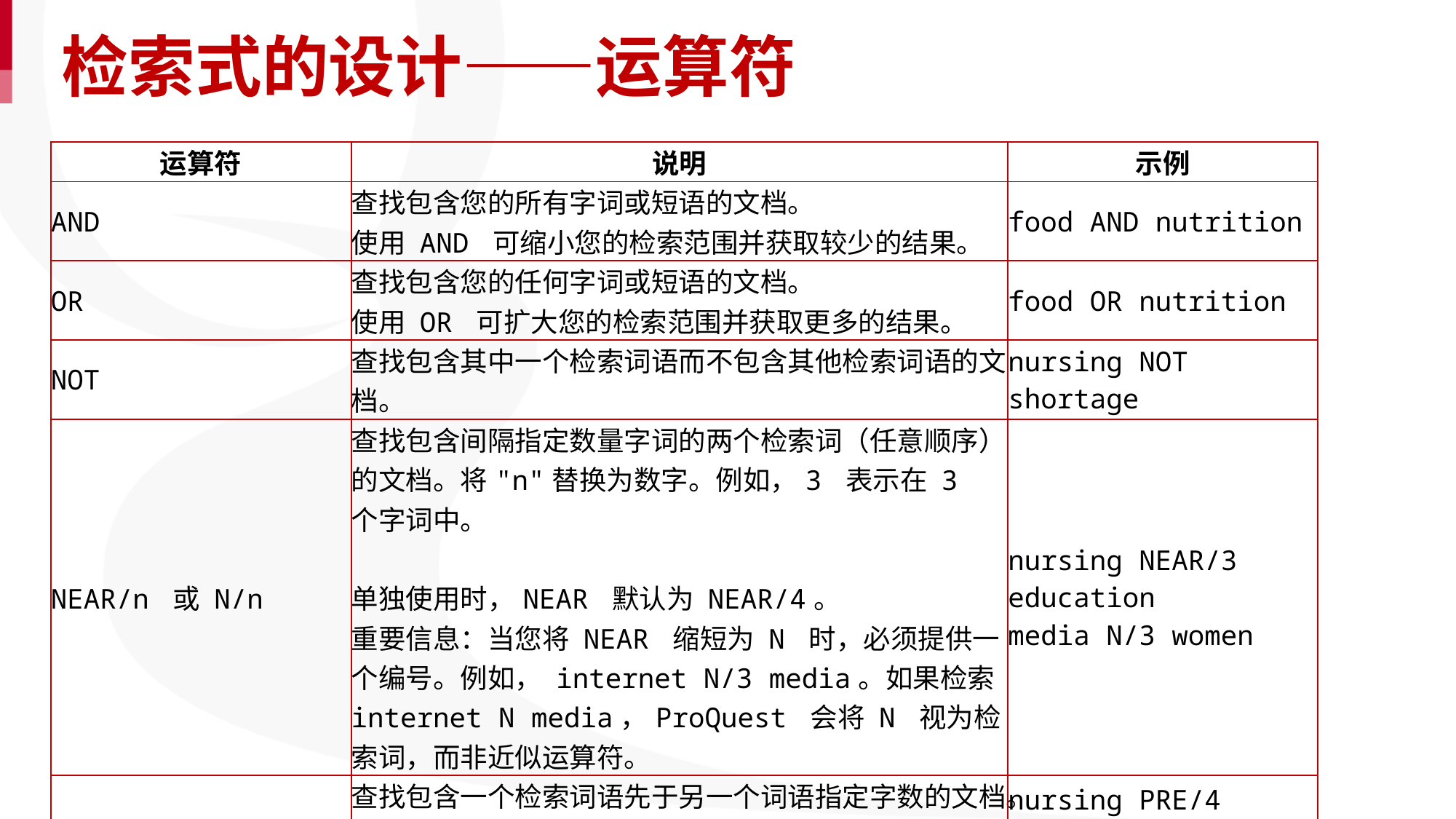

检索式的设计——运算符
| 运算符 | 说明 | 示例 |
| --- | --- | --- |
| AND | 查找包含您的所有字词或短语的文档。 使用 AND 可缩小您的检索范围并获取较少的结果。 | food AND nutrition |
| OR | 查找包含您的任何字词或短语的文档。 使用 OR 可扩大您的检索范围并获取更多的结果。 | food OR nutrition |
| NOT | 查找包含其中一个检索词语而不包含其他检索词语的文档。 | nursing NOT shortage |
| NEAR/n 或 N/n | 查找包含间隔指定数量字词的两个检索词（任意顺序）的文档。将"n"替换为数字。例如，3 表示在 3 个字词中。 单独使用时，NEAR 默认为 NEAR/4。 重要信息：当您将 NEAR 缩短为 N 时，必须提供一个编号。例如， internet N/3 media。如果检索 internet N media，ProQuest 会将 N 视为检索词，而非近似运算符。 | nursing NEAR/3 education media N/3 women |
| PRE/n 或 P/n 或 - | 查找包含一个检索词语先于另一个词语指定字数的文档。 用一个数字代替"n"。例如，4 表示第一个词先于第二个词 4 个字或更少。 连字符 (-) 可连接检索中的两个词语，等同于 PRE/0 或 P/0。 | nursing PRE/4 education shares P/4 technologies 护理教育 |
| EXACT 或 X | 在全部内容中查找准确检索词语。主要用于检索特定字段，如“主题”。例如， su.exact("higher education") 检索将返回包含主题词"higher education"的文件，而不会是带有"higher education funding"主题词的文件。 重要信息：上述“运算符优先级”列表中不包含“EXACT”（完全匹配）。与 AND 或 PRE 等所列运算符不同，EXACT 既不是布尔运算符，也不属于临近运算符。EXACT 可根据“完全匹配”词语的精确检索词指定检索，不返回包含检索词的多词检索结果。 | SU.EXACT("higher education") SU.X("higher education") |
| LNK | 通过在"词库"窗口选择适当的限定符，或通过在"基本检索"、"高级检索"或"命令行检索"中使用 LNK （或--），将描述词链接到副标题（限定符）。 此外，一起链接两个相关的数据元素，以确保您的检索的适当特异性。 重要信息：上述“运算符优先级”列表中不包含 LNK。与 AND 或 PRE 等所列运算符不同，LNK 既不是布尔运算符，也不属于临近运算符。使用 LNK 可帮助指定检索查询中限定词与检索词之间的精确关系。 | MESH(descriptor LNK qualifier) MESH("aspirin" LNK "adverse effects") MESH("aspirin -- adverse effects")   IND("dry eye") LNK RG(Canada) 将检索已标示加拿大地区治疗干眼症的药物的文件。 |